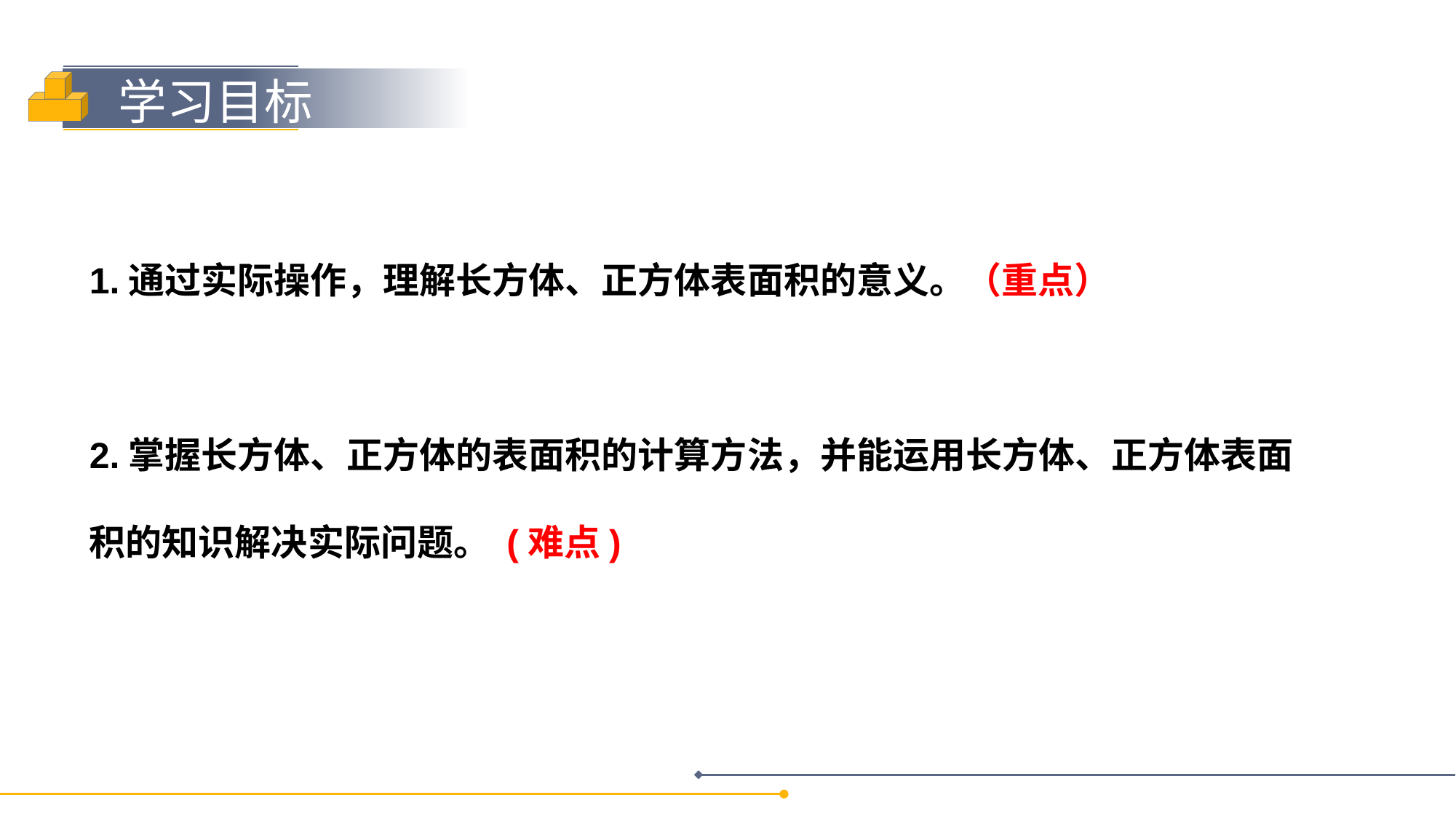

1.通过实际操作，理解长方体、正方体表面积的意义。（重点）

2.掌握长方体、正方体的表面积的计算方法，并能运用长方体、正方体表面积的知识解决实际问题。 (难点)